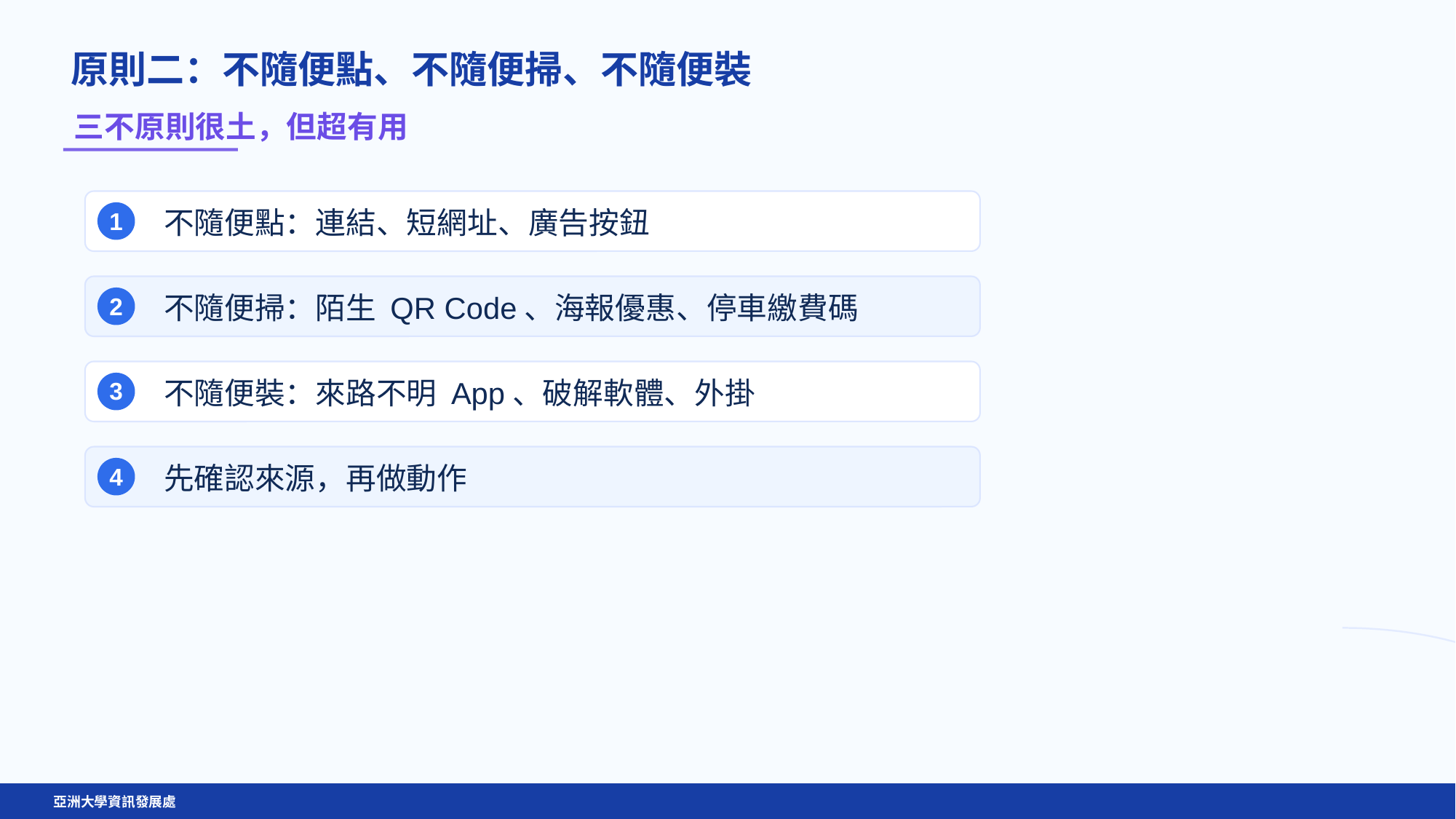

原則二：不隨便點、不隨便掃、不隨便裝
三不原則很土，但超有用

不隨便點：連結、短網址、廣告按鈕
1

不隨便掃：陌生 QR Code、海報優惠、停車繳費碼
2

不隨便裝：來路不明 App、破解軟體、外掛
3

先確認來源，再做動作
4

亞洲大學資訊發展處